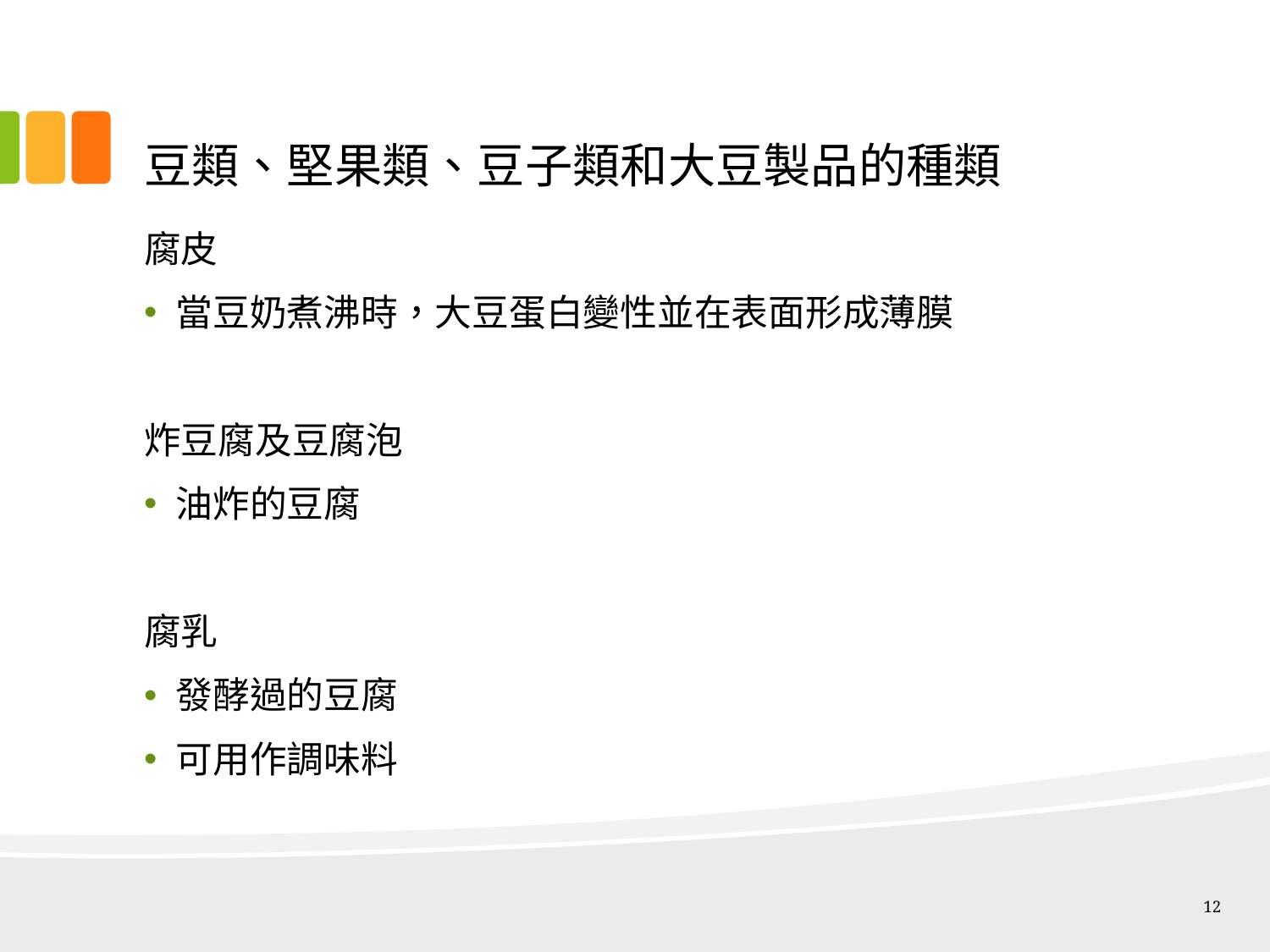

# 豆類、堅果類、豆子類和大豆製品的種類
腐皮
當豆奶煮沸時，大豆蛋白變性並在表面形成薄膜

炸豆腐及豆腐泡
油炸的豆腐

腐乳
發酵過的豆腐
可用作調味料
12